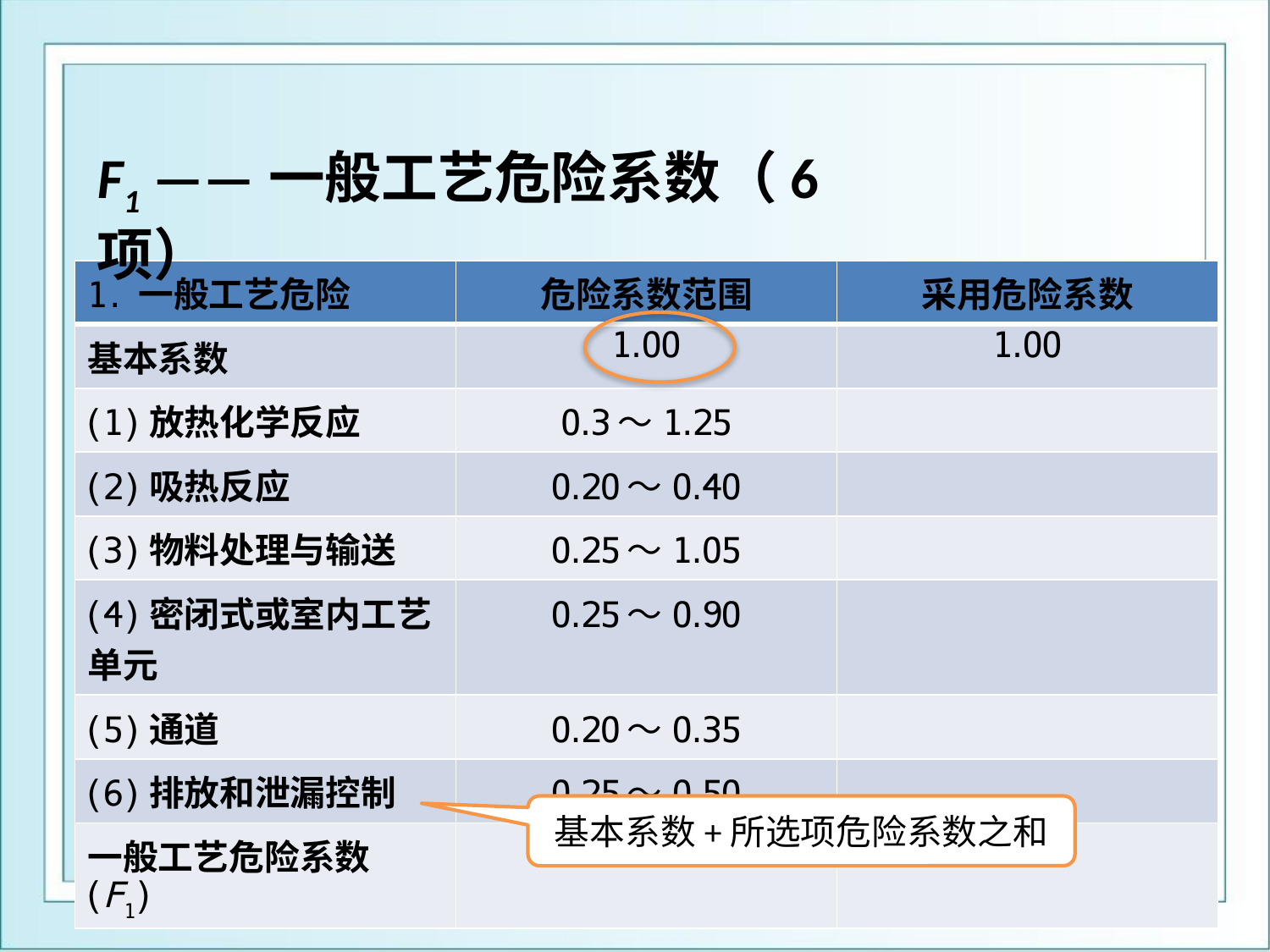

F1 ——一般工艺危险系数（6项）
| 1. 一般工艺危险 | 危险系数范围 | 采用危险系数 |
| --- | --- | --- |
| 基本系数 | 1.00 | 1.00 |
| (1)放热化学反应 | 0.3～1.25 |  |
| (2)吸热反应 | 0.20～0.40 |  |
| (3)物料处理与输送 | 0.25～1.05 |  |
| (4)密闭式或室内工艺单元 | 0.25～0.90 |  |
| (5)通道 | 0.20～0.35 |  |
| (6)排放和泄漏控制 | 0.25～0.50 |  |
| 一般工艺危险系数(F1) |  |  |

基本系数+所选项危险系数之和